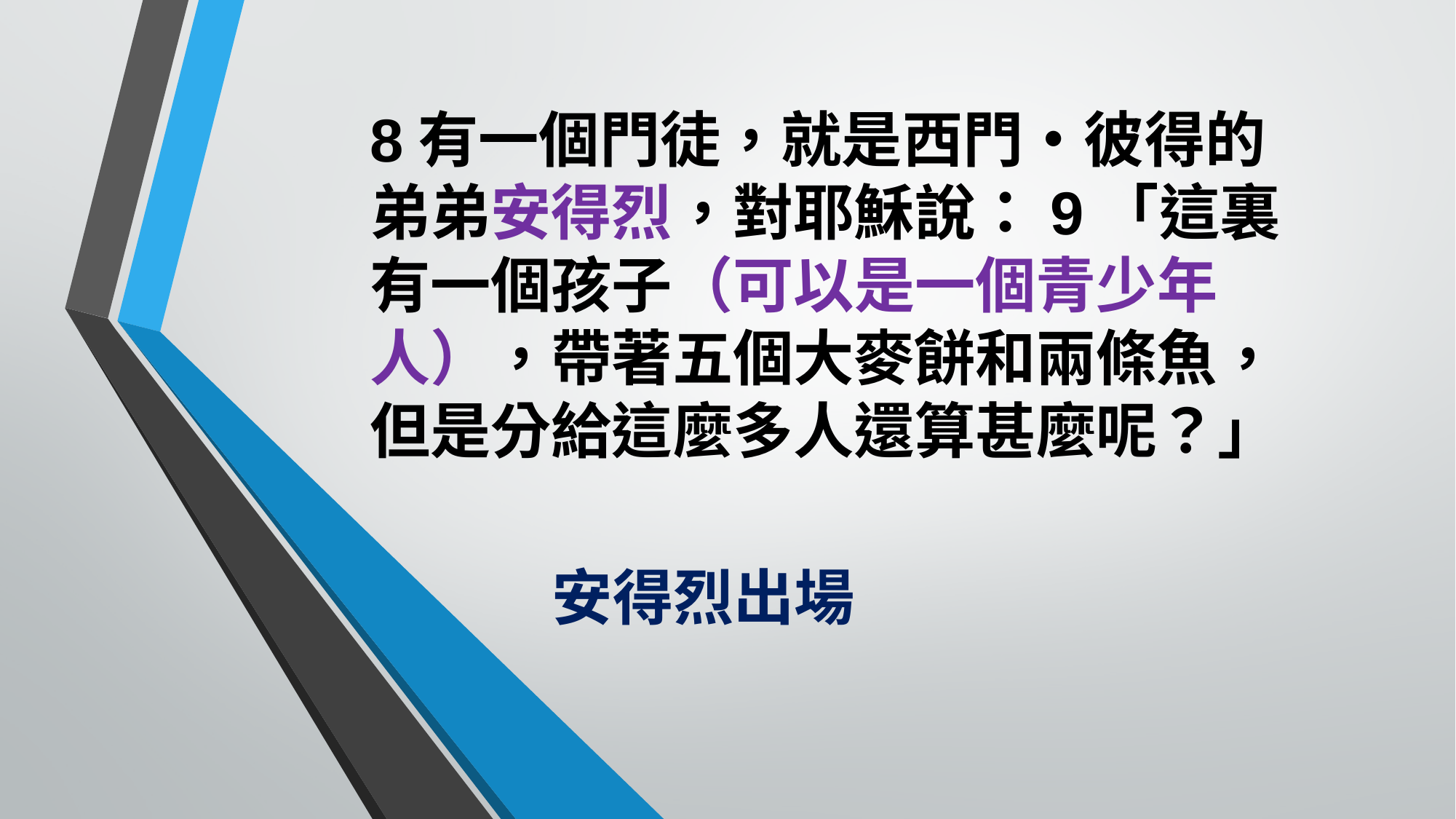

# 8有一個門徒，就是西門‧彼得的弟弟安得烈，對耶穌說：9「這裏有一個孩子（可以是一個青少年人），帶著五個大麥餅和兩條魚，但是分給這麼多人還算甚麼呢？」
安得烈出場